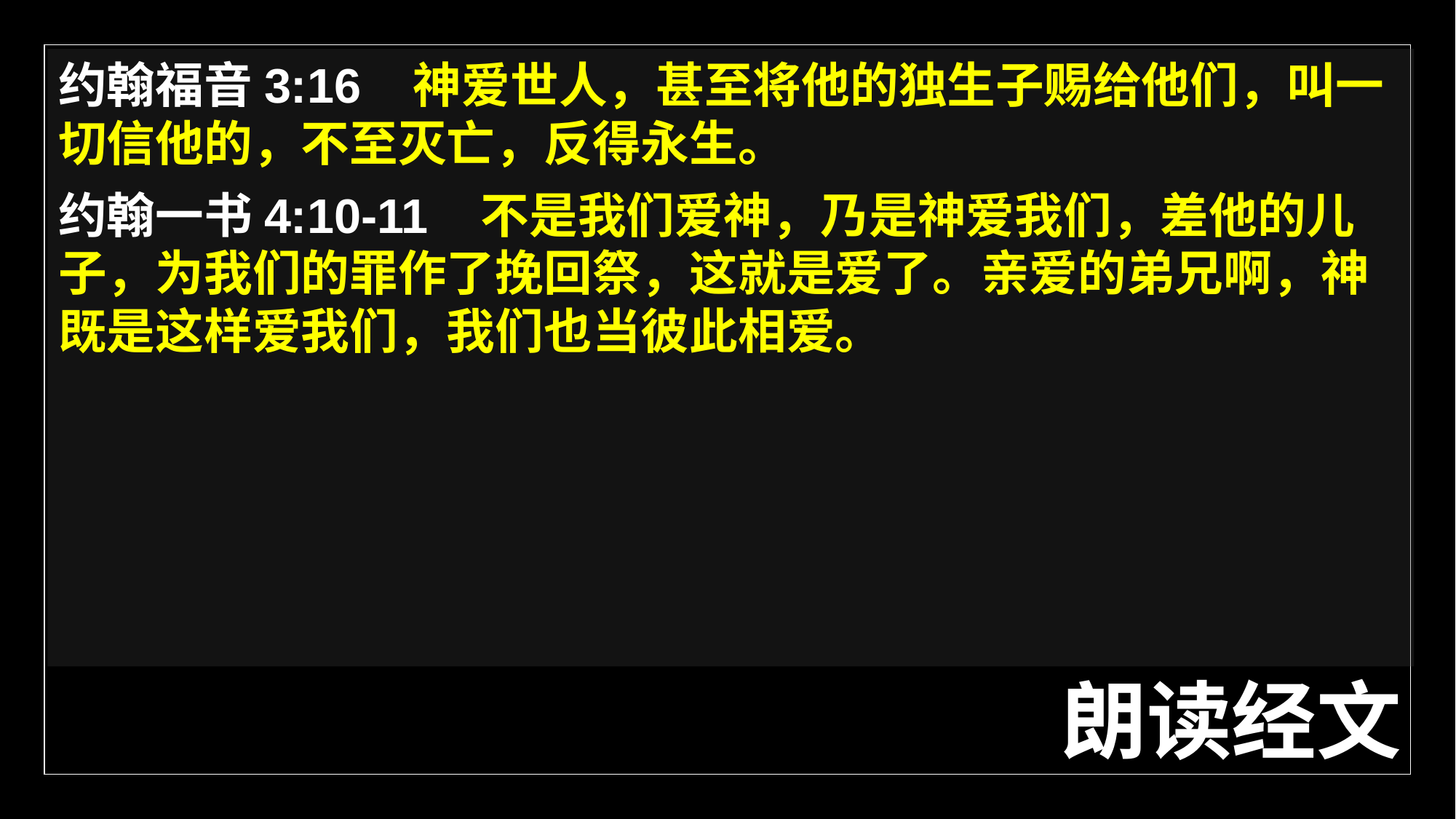

约翰福音3:16   神爱世人，甚至将他的独生子赐给他们，叫一切信他的，不至灭亡，反得永生。
约翰一书4:10-11   不是我们爱神，乃是神爱我们，差他的儿子，为我们的罪作了挽回祭，这就是爱了。亲爱的弟兄啊，神既是这样爱我们，我们也当彼此相爱。
# 朗读经文